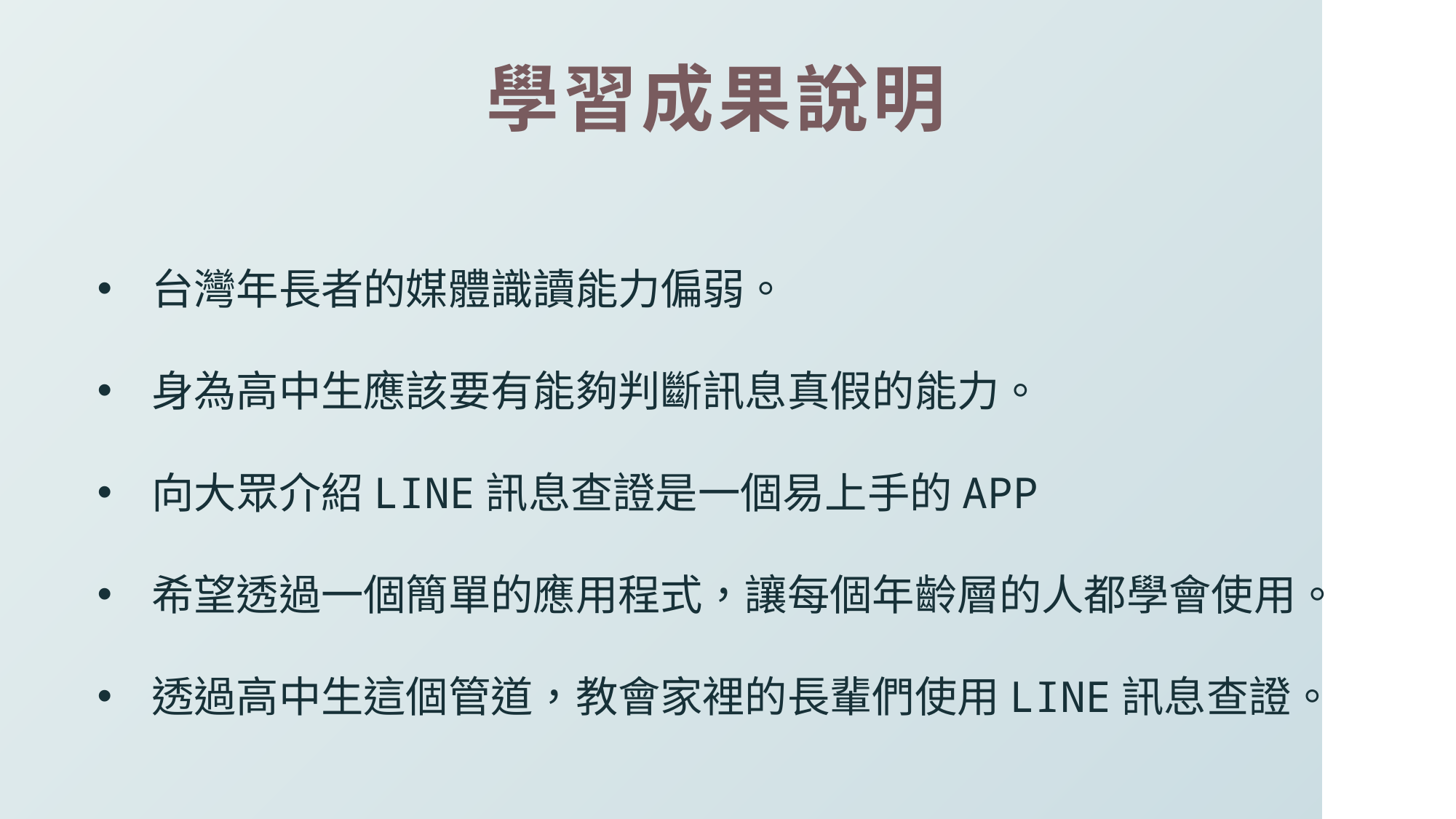

學習成果說明
台灣年長者的媒體識讀能力偏弱。
身為高中生應該要有能夠判斷訊息真假的能力。
向大眾介紹LINE訊息查證是一個易上手的APP
希望透過一個簡單的應用程式，讓每個年齡層的人都學會使用。
透過高中生這個管道，教會家裡的長輩們使用LINE訊息查證。